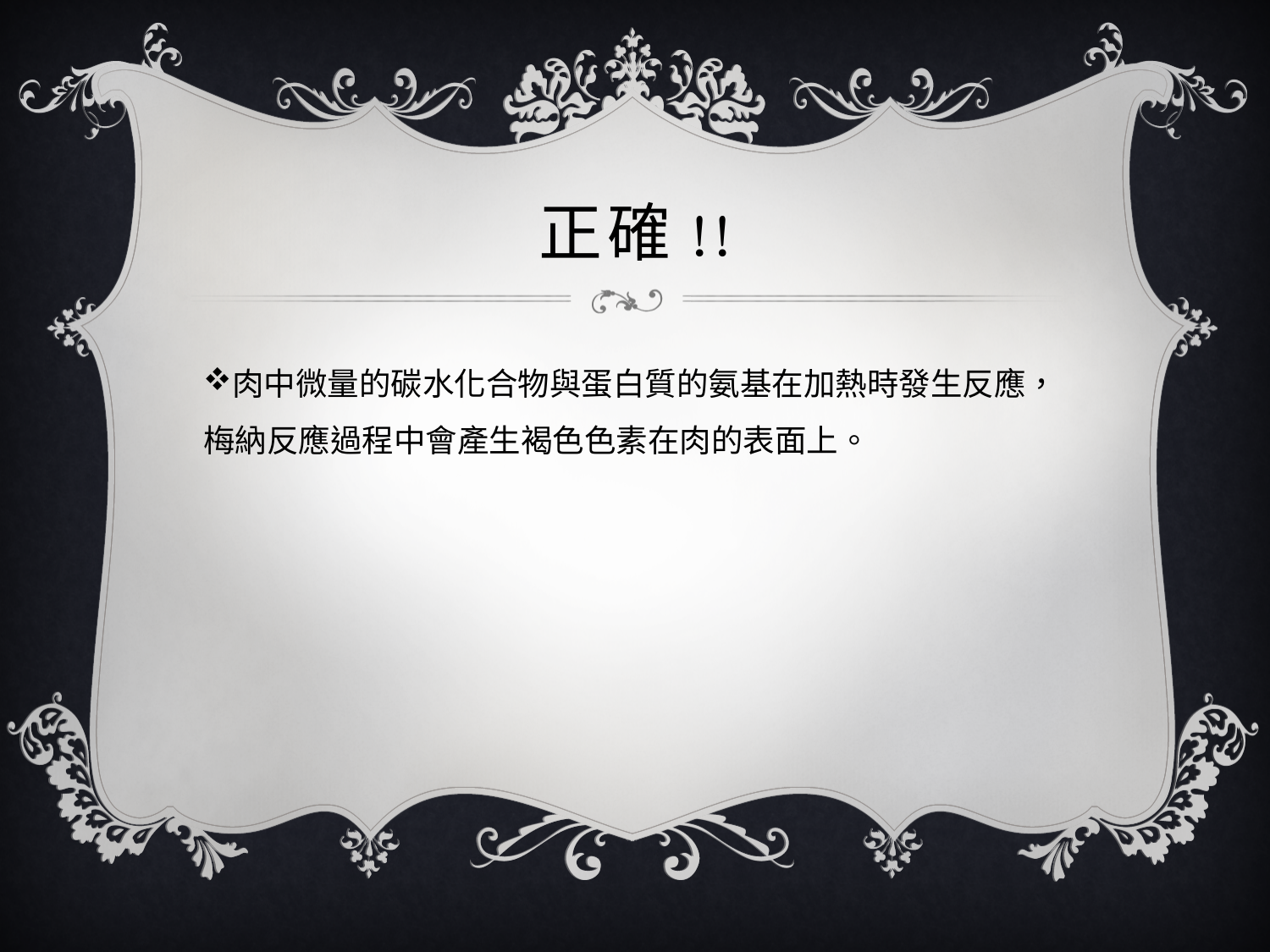

# 正確!!
肉中微量的碳水化合物與蛋白質的氨基在加熱時發生反應，梅納反應過程中會產生褐色色素在肉的表面上。